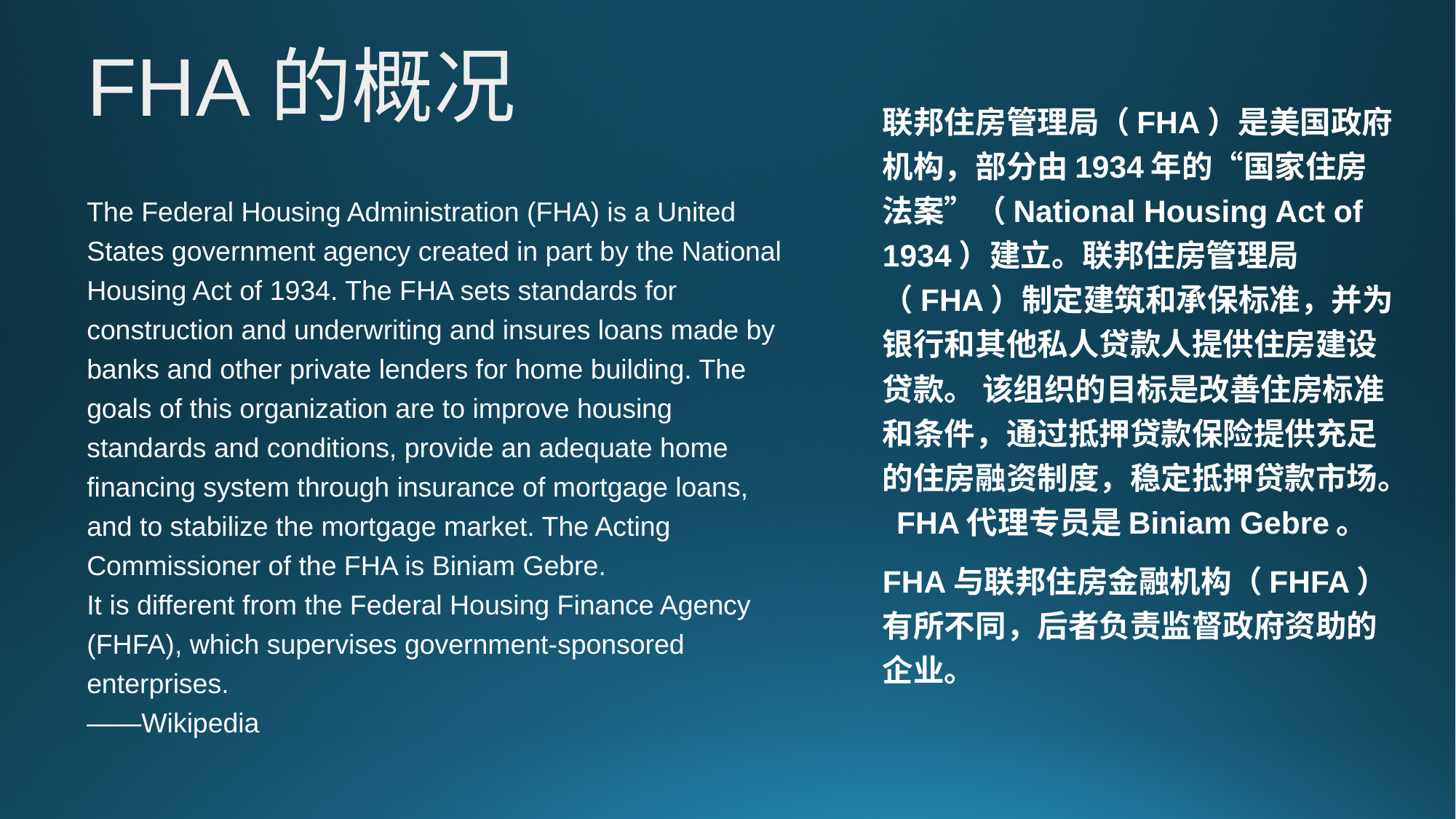

FHA的概况
联邦住房管理局（FHA）是美国政府机构，部分由1934年的“国家住房法案”（National Housing Act of 1934）建立。联邦住房管理局（FHA）制定建筑和承保标准，并为银行和其他私人贷款人提供住房建设贷款。 该组织的目标是改善住房标准和条件，通过抵押贷款保险提供充足的住房融资制度，稳定抵押贷款市场。 FHA代理专员是Biniam Gebre。
FHA与联邦住房金融机构（FHFA）有所不同，后者负责监督政府资助的企业。

The Federal Housing Administration (FHA) is a United States government agency created in part by the National Housing Act of 1934. The FHA sets standards for construction and underwriting and insures loans made by banks and other private lenders for home building. The goals of this organization are to improve housing standards and conditions, provide an adequate home financing system through insurance of mortgage loans, and to stabilize the mortgage market. The Acting Commissioner of the FHA is Biniam Gebre.
It is different from the Federal Housing Finance Agency (FHFA), which supervises government-sponsored enterprises.
——Wikipedia